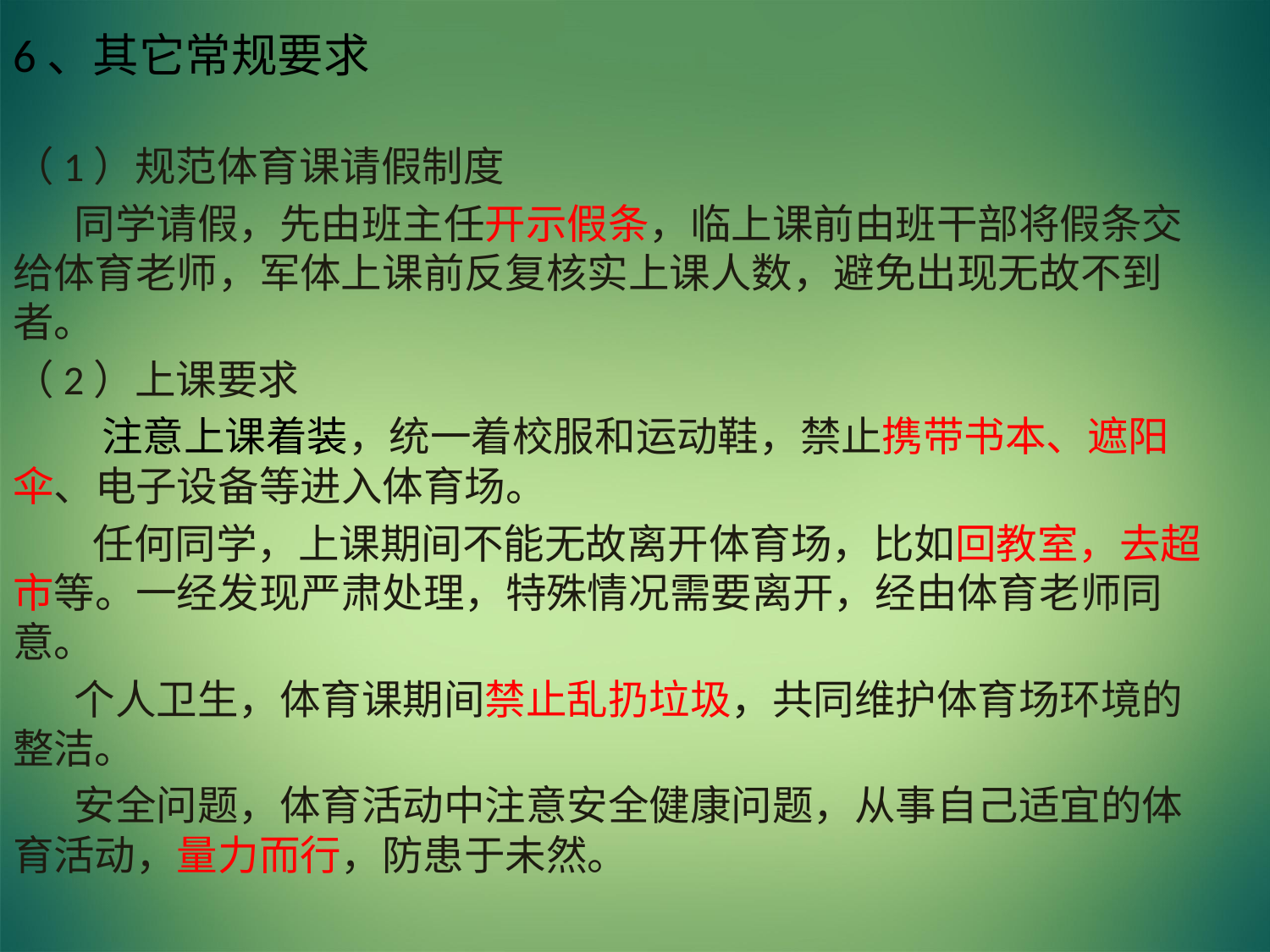

6、其它常规要求

（1）规范体育课请假制度
同学请假，先由班主任开示假条，临上课前由班干部将假条交给体育老师，军体上课前反复核实上课人数，避免出现无故不到者。
（2）上课要求
  注意上课着装，统一着校服和运动鞋，禁止携带书本、遮阳伞、电子设备等进入体育场。
 任何同学，上课期间不能无故离开体育场，比如回教室，去超市等。一经发现严肃处理，特殊情况需要离开，经由体育老师同意。
个人卫生，体育课期间禁止乱扔垃圾，共同维护体育场环境的整洁。
安全问题，体育活动中注意安全健康问题，从事自己适宜的体育活动，量力而行，防患于未然。